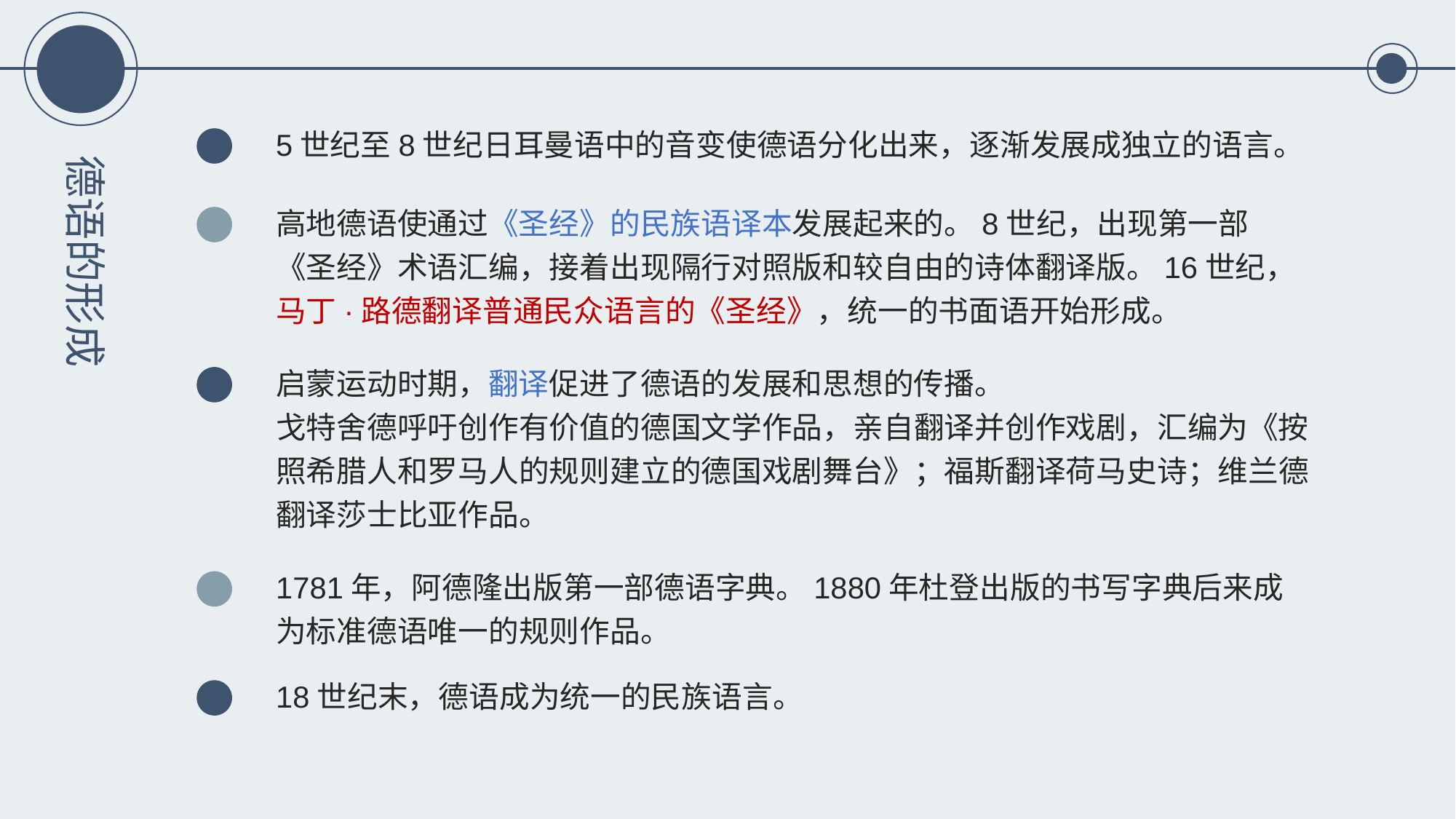

德语的形成
5世纪至8世纪日耳曼语中的音变使德语分化出来，逐渐发展成独立的语言。

高地德语使通过《圣经》的民族语译本发展起来的。8世纪，出现第一部《圣经》术语汇编，接着出现隔行对照版和较自由的诗体翻译版。16世纪，马丁·路德翻译普通民众语言的《圣经》，统一的书面语开始形成。

启蒙运动时期，翻译促进了德语的发展和思想的传播。
戈特舍德呼吁创作有价值的德国文学作品，亲自翻译并创作戏剧，汇编为《按照希腊人和罗马人的规则建立的德国戏剧舞台》；福斯翻译荷马史诗；维兰德翻译莎士比亚作品。

1781年，阿德隆出版第一部德语字典。1880年杜登出版的书写字典后来成为标准德语唯一的规则作品。

18世纪末，德语成为统一的民族语言。